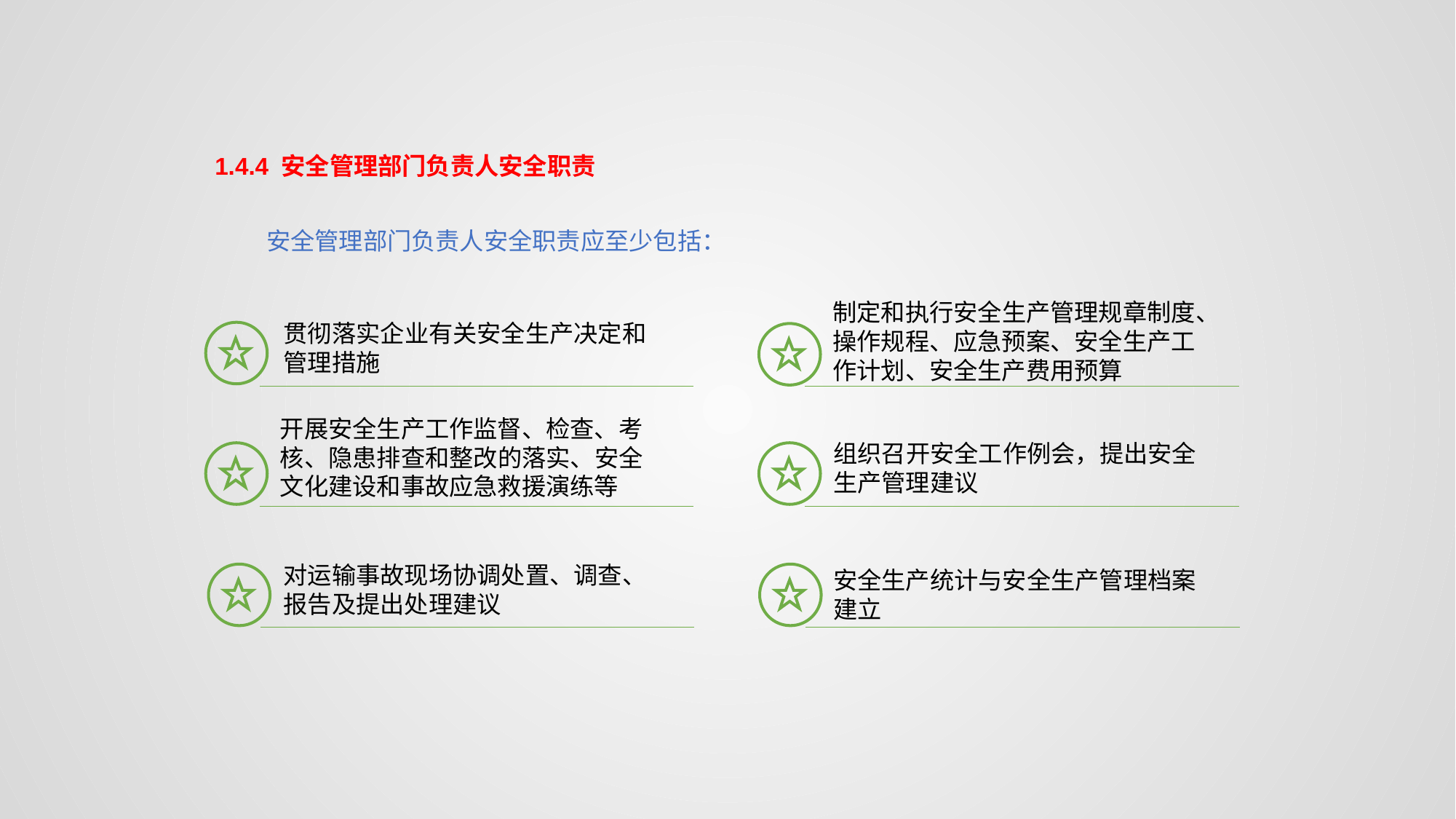

1.4.4 安全管理部门负责人安全职责
安全管理部门负责人安全职责应至少包括：
制定和执行安全生产管理规章制度、操作规程、应急预案、安全生产工作计划、安全生产费用预算
贯彻落实企业有关安全生产决定和管理措施

开展安全生产工作监督、检查、考核、隐患排查和整改的落实、安全文化建设和事故应急救援演练等
组织召开安全工作例会，提出安全生产管理建议

对运输事故现场协调处置、调查、报告及提出处理建议
安全生产统计与安全生产管理档案建立